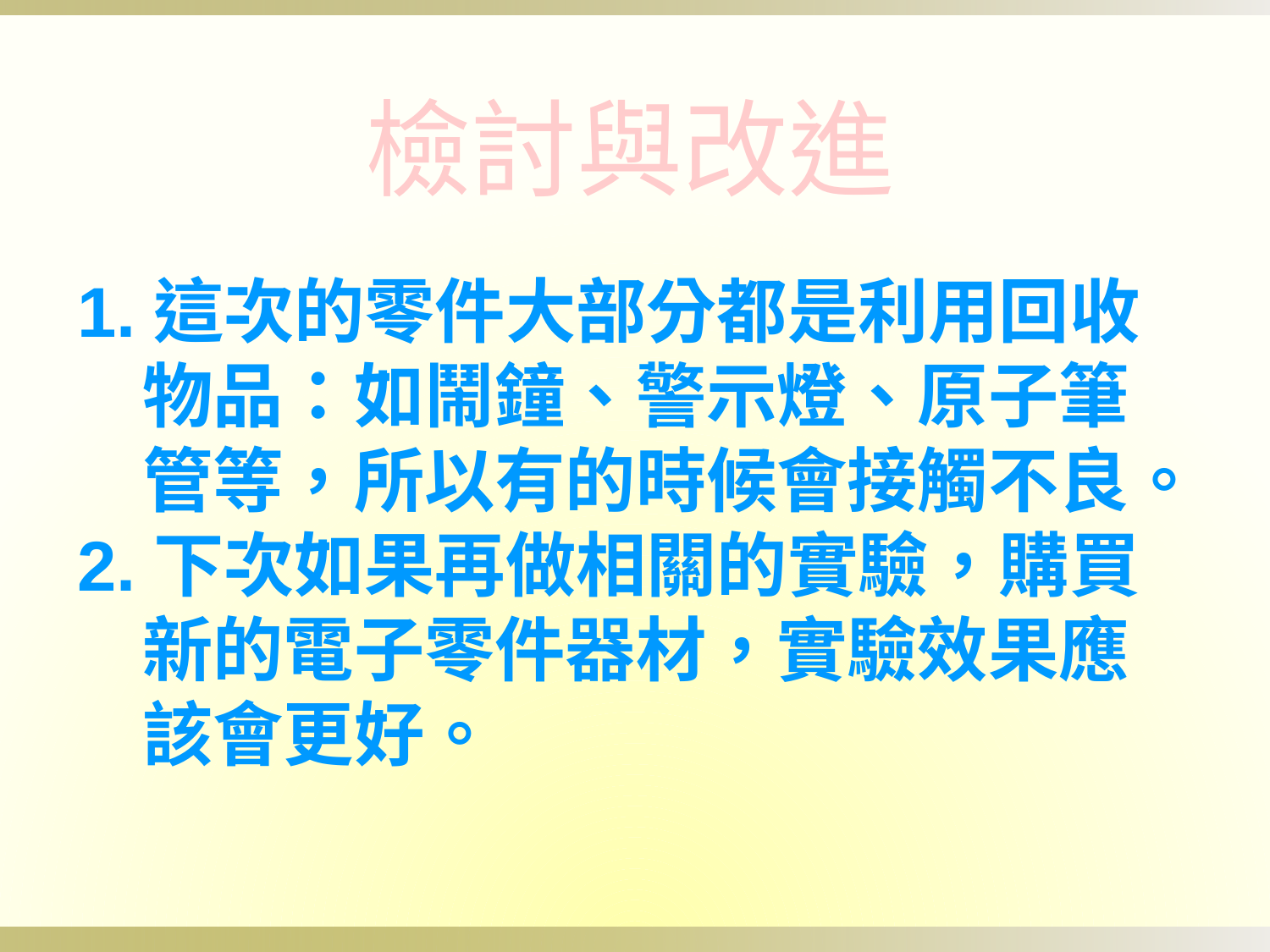

檢討與改進
1.這次的零件大部分都是利用回收
   物品：如鬧鐘、警示燈、原子筆
   管等，所以有的時候會接觸不良。 2.下次如果再做相關的實驗，購買
   新的電子零件器材，實驗效果應
   該會更好。